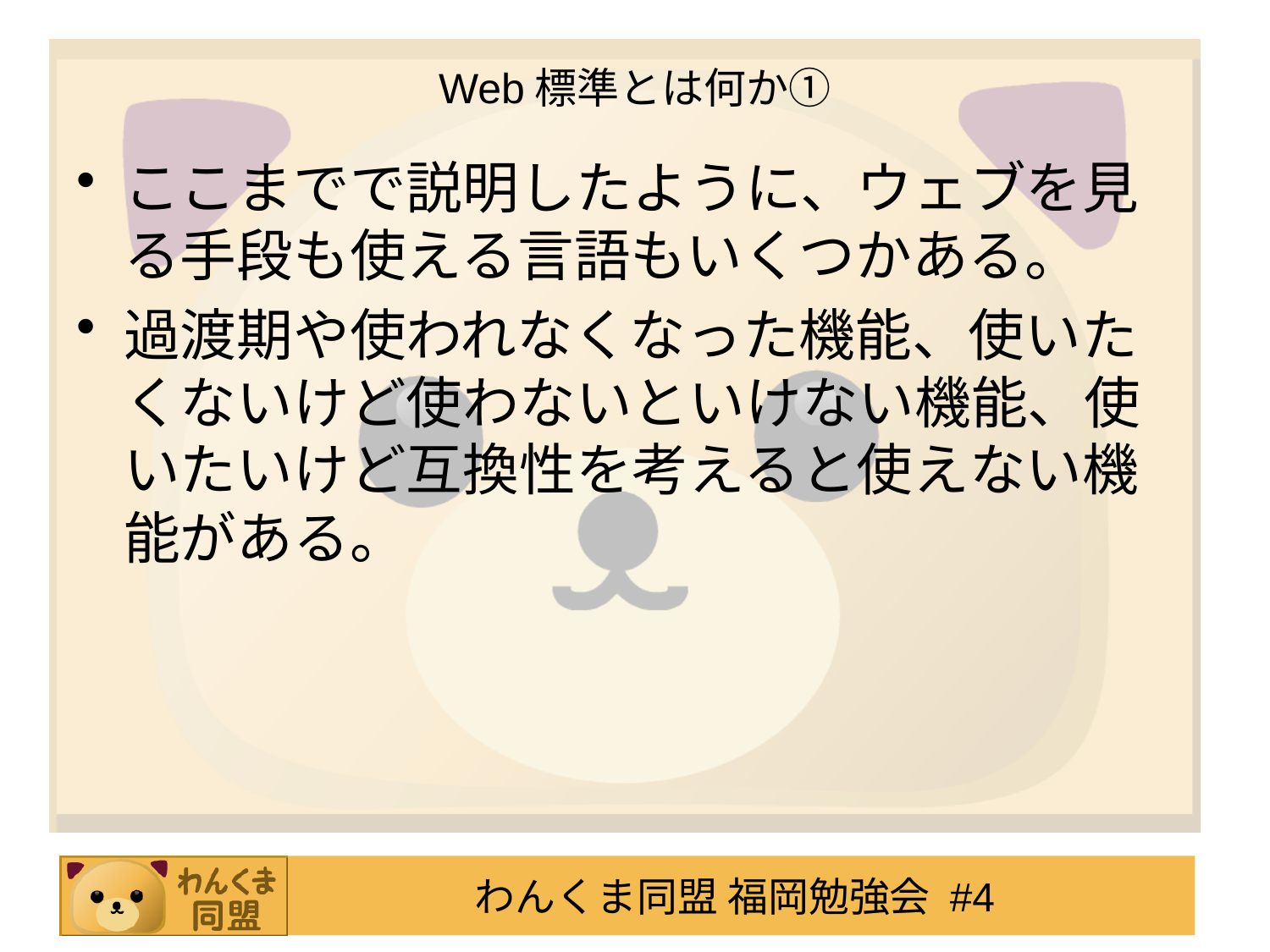

# Web標準とは何か①
ここまでで説明したように、ウェブを見る手段も使える言語もいくつかある。
過渡期や使われなくなった機能、使いたくないけど使わないといけない機能、使いたいけど互換性を考えると使えない機能がある。